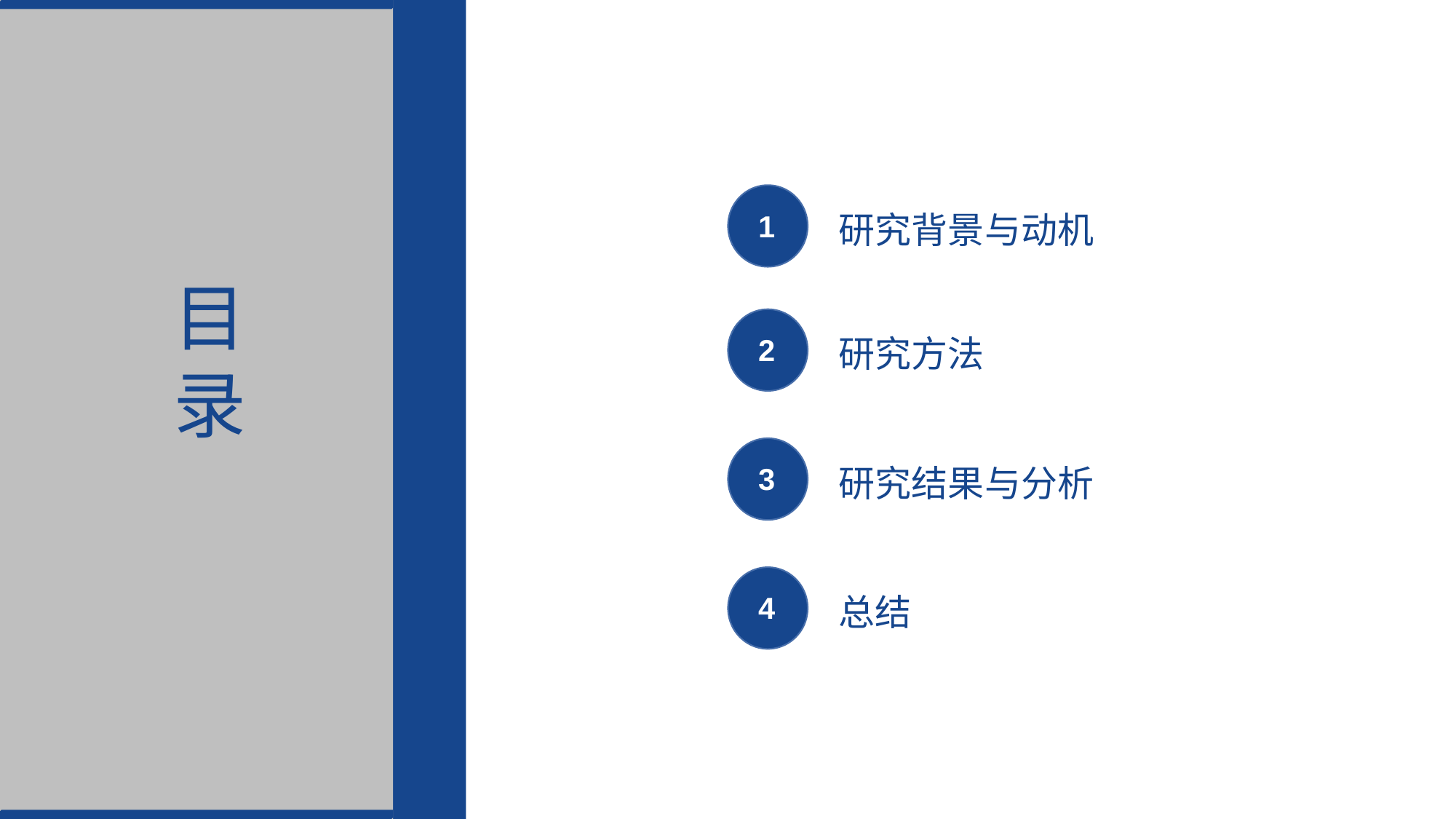

1
研究背景与动机
目录

 2
研究方法

 3
研究结果与分析

 4
总结